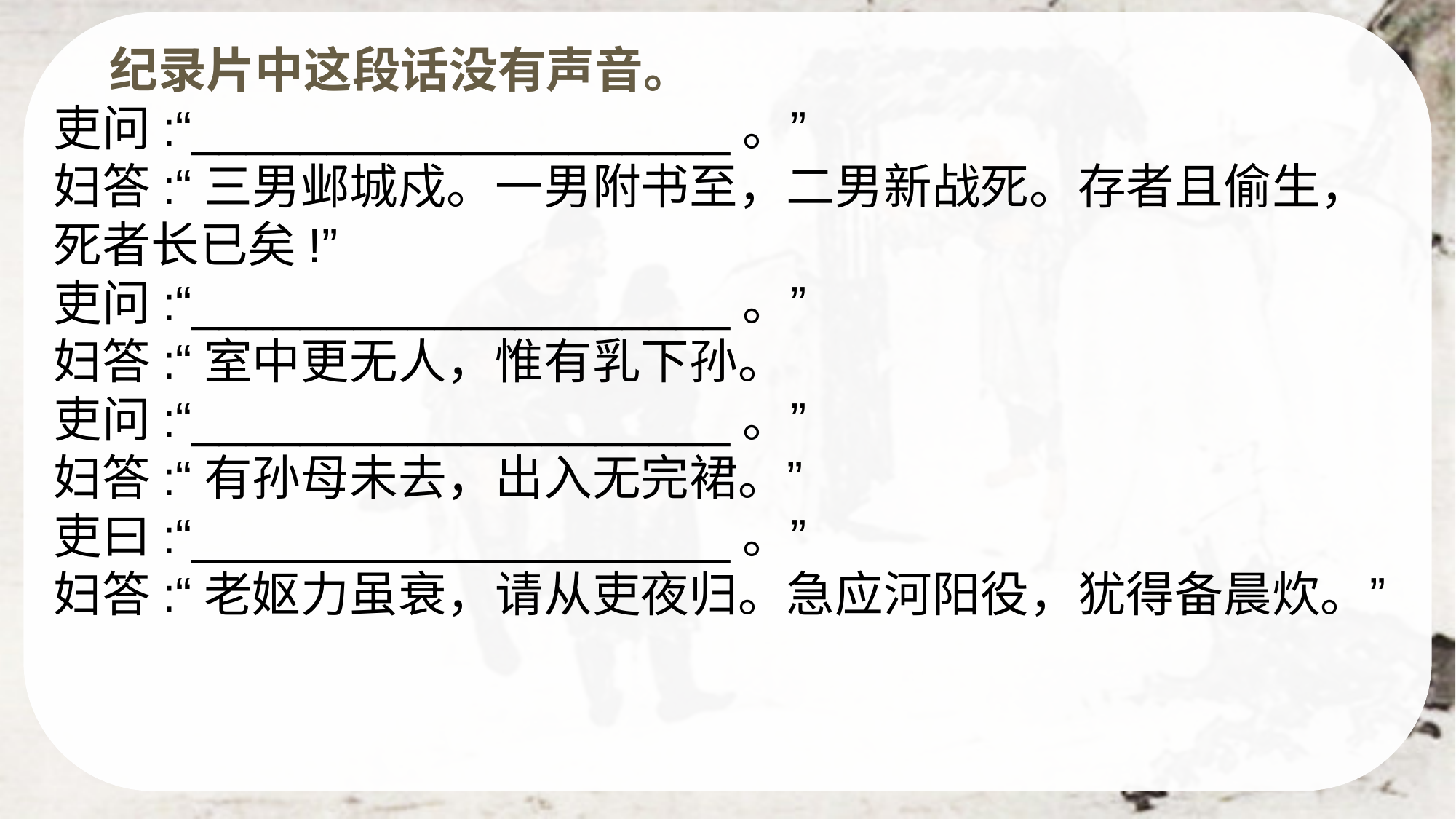

纪录片中这段话没有声音。
吏问:“____________________。”
妇答:“三男邺城戍。一男附书至，二男新战死。存者且偷生，死者长已矣!”
吏问:“____________________。”
妇答:“室中更无人，惟有乳下孙。
吏问:“____________________。”
妇答:“有孙母未去，出入无完裙。”
吏曰:“____________________。”
妇答:“老妪力虽衰，请从吏夜归。急应河阳役，犹得备晨炊。”